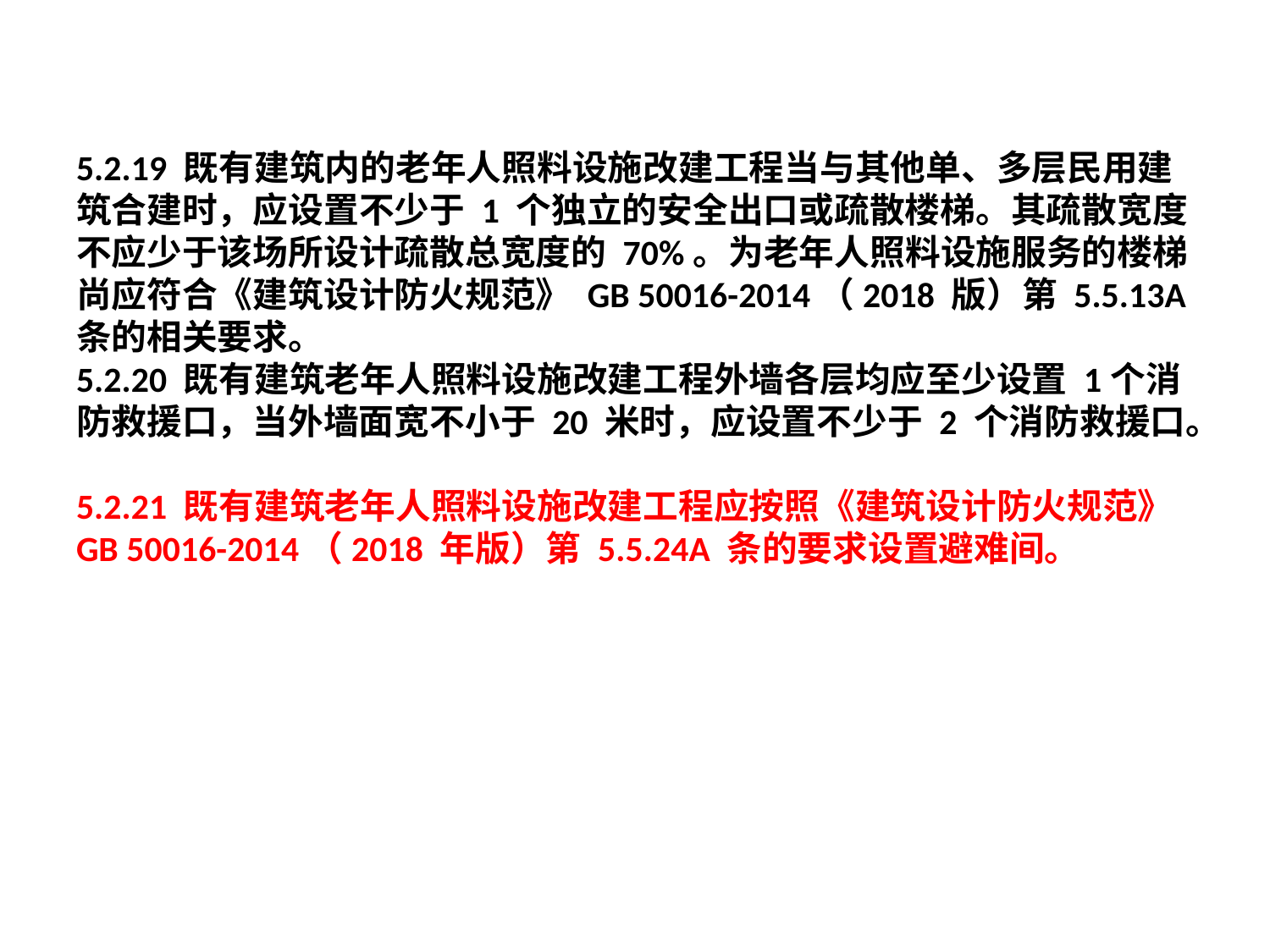

#
5.2.19 既有建筑内的老年人照料设施改建工程当与其他单、多层民用建筑合建时，应设置不少于 1 个独立的安全出口或疏散楼梯。其疏散宽度不应少于该场所设计疏散总宽度的 70%。为老年人照料设施服务的楼梯尚应符合《建筑设计防火规范》 GB 50016-2014（2018 版）第 5.5.13A 条的相关要求。
5.2.20 既有建筑老年人照料设施改建工程外墙各层均应至少设置 1个消防救援口，当外墙面宽不小于 20 米时，应设置不少于 2 个消防救援口。
5.2.21 既有建筑老年人照料设施改建工程应按照《建筑设计防火规范》GB 50016-2014（2018 年版）第 5.5.24A 条的要求设置避难间。